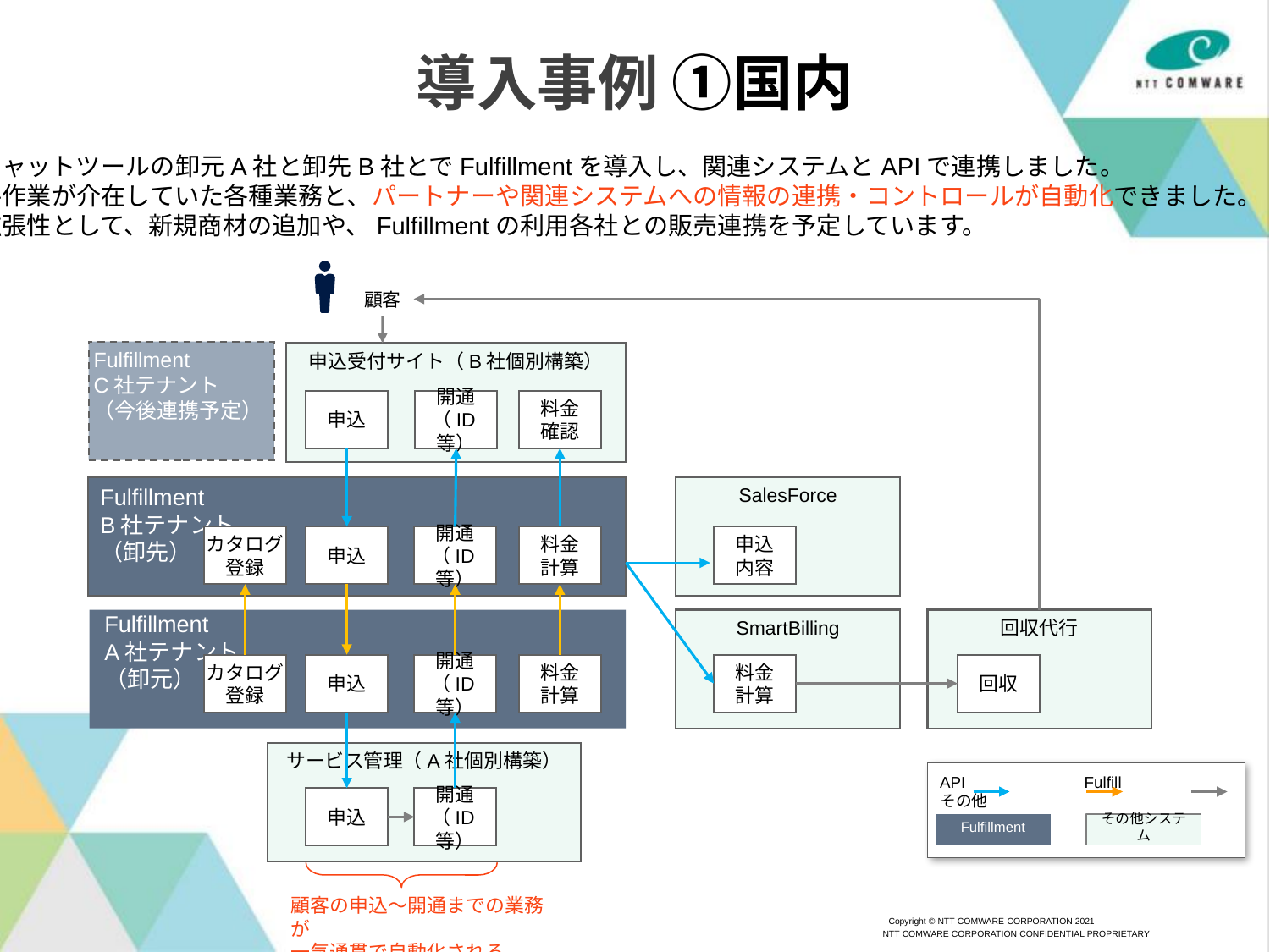

導入事例 ①国内
チャットツールの卸元A社と卸先B社とでFulfillmentを導入し、関連システムとAPIで連携しました。
手作業が介在していた各種業務と、パートナーや関連システムへの情報の連携・コントロールが自動化できました。
拡張性として、新規商材の追加や、Fulfillmentの利用各社との販売連携を予定しています。

顧客
Fulfillment
C社テナント
（今後連携予定）
申込受付サイト（B社個別構築）
申込
開通
（ID等）
料金
確認
Fulfillment　
B社テナント
（卸先）
SalesForce
カタログ
登録
申込
開通
（ID等）
料金
計算
申込
内容
Fulfillment　
A社テナント
（卸元）
SmartBilling
回収代行
カタログ
登録
申込
開通
（ID等）
料金
計算
料金
計算
回収
サービス管理（A社個別構築）
API　　　　　　　Fulfill　　　　　　その他

Fulfillment
その他システム

申込
開通
（ID等）
顧客の申込～開通までの業務が
一気通貫で自動化される